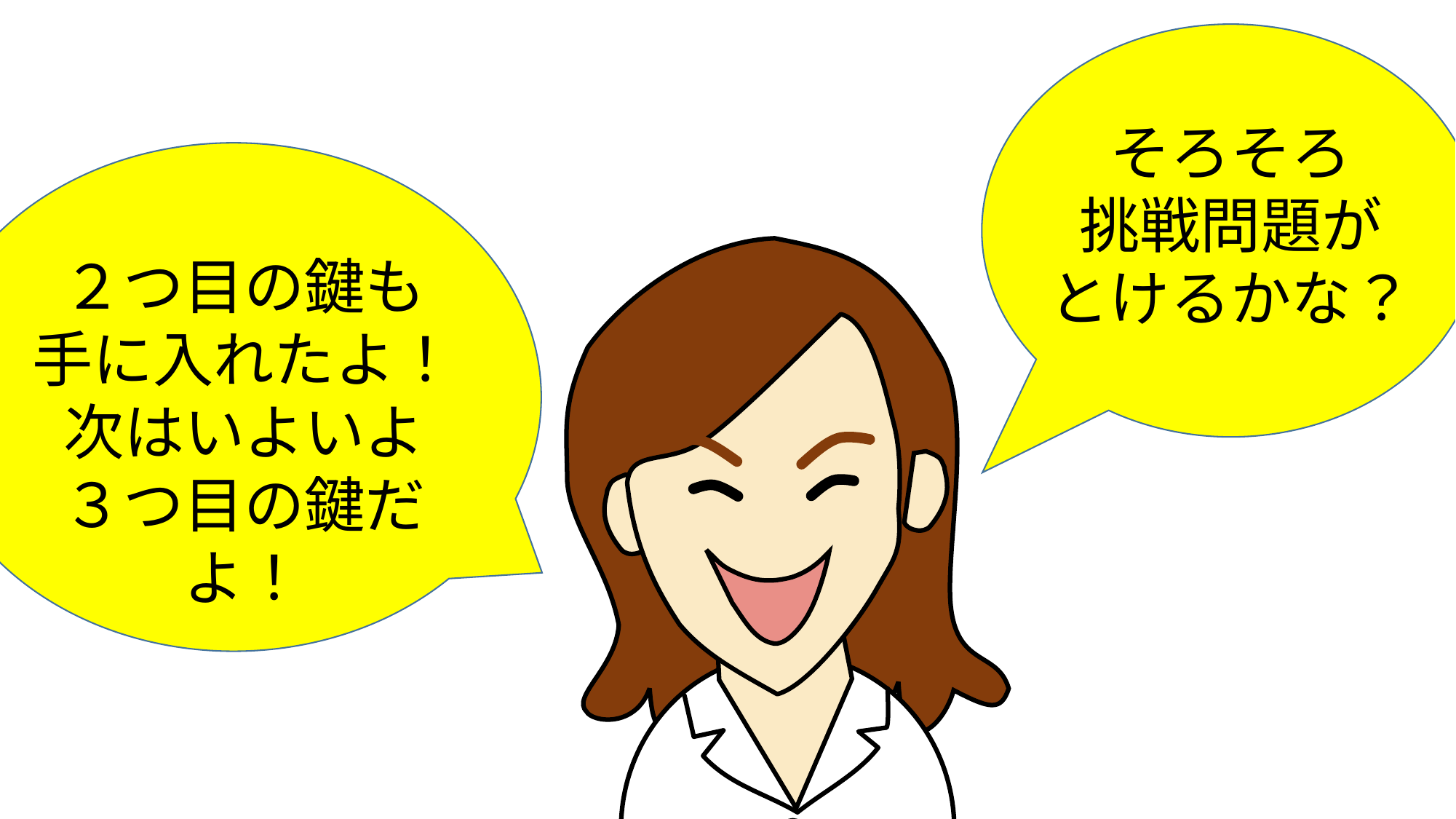

そろそろ
挑戦問題が
とけるかな？

２つ目の鍵も
手に入れたよ！
次はいよいよ
３つ目の鍵だよ！